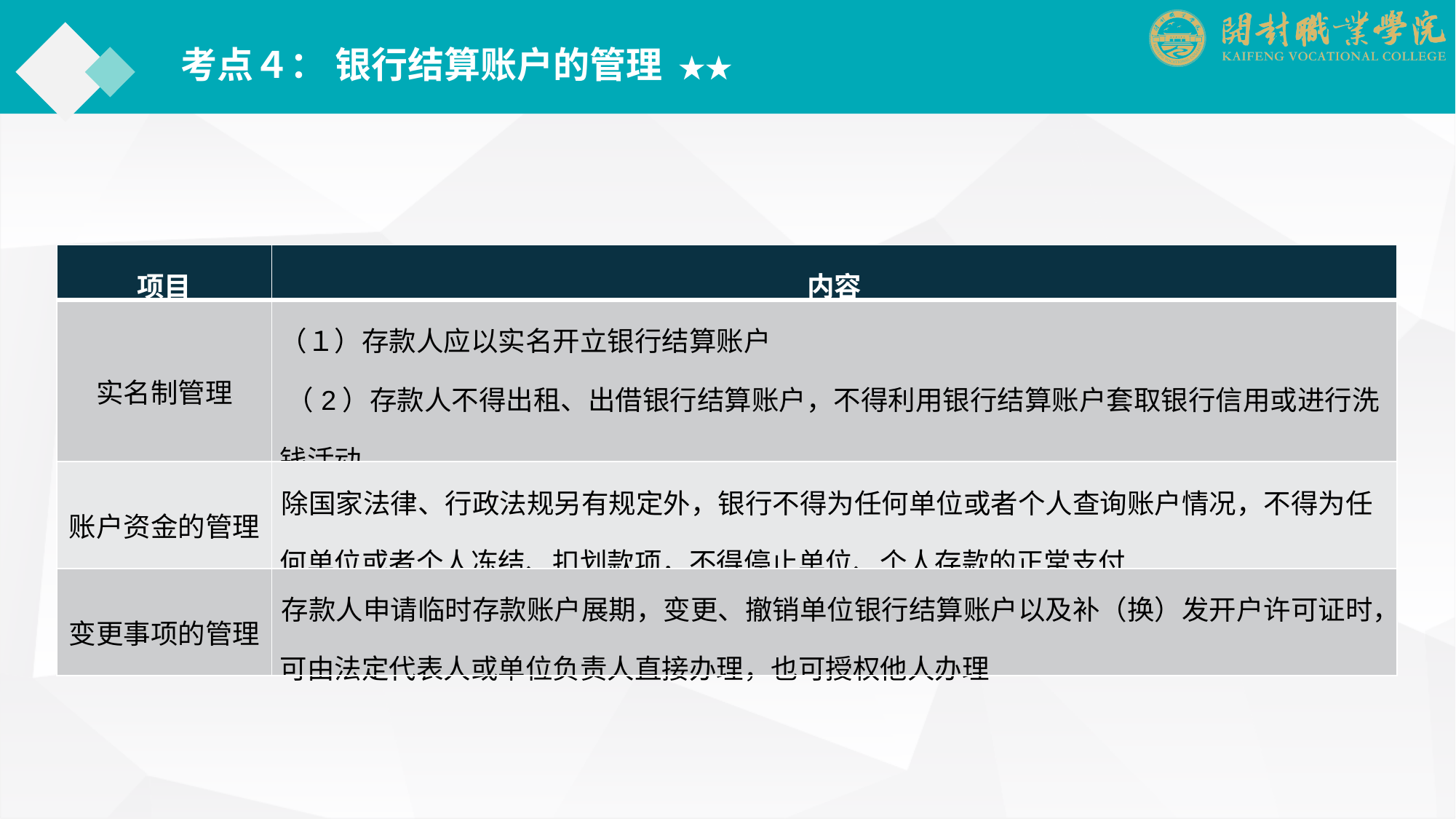

考点４： 银行结算账户的管理  ★★
| 项目 | 内容 |
| --- | --- |
| 实名制管理 | （１）存款人应以实名开立银行结算账户 （2）存款人不得出租、出借银行结算账户，不得利用银行结算账户套取银行信用或进行洗钱活动 |
| 账户资金的管理 | 除国家法律、行政法规另有规定外，银行不得为任何单位或者个人查询账户情况，不得为任何单位或者个人冻结、扣划款项，不得停止单位、个人存款的正常支付 |
| 变更事项的管理 | 存款人申请临时存款账户展期，变更、撤销单位银行结算账户以及补（换）发开户许可证时，可由法定代表人或单位负责人直接办理，也可授权他人办理 |